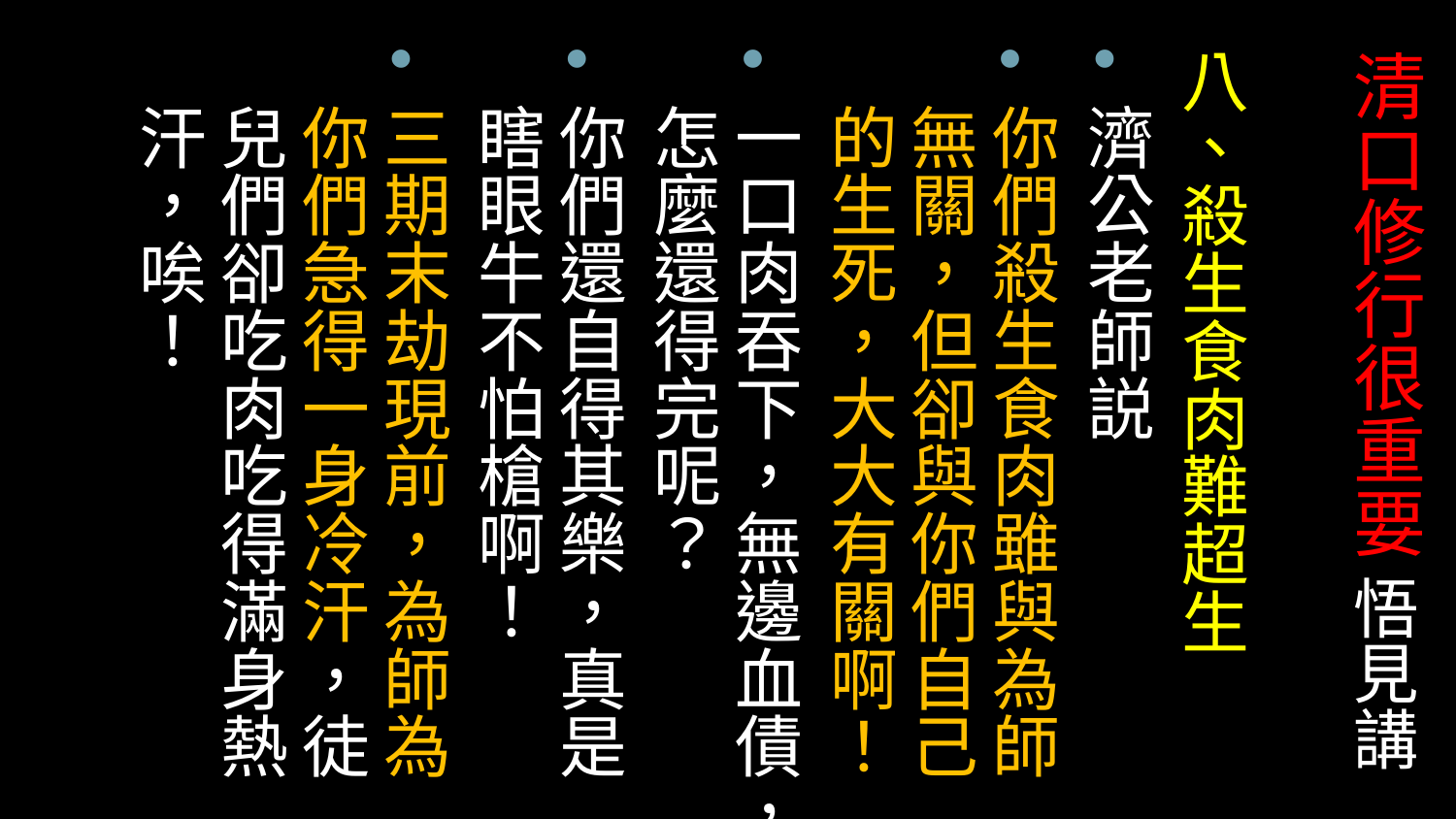

八、殺生食肉難超生
濟公老師説
你們殺生食肉雖與為師無關，但卻與你們自己的生死，大大有關啊！
一口肉吞下，無邊血債，怎麼還得完呢？
你們還自得其樂，真是瞎眼牛不怕槍啊！
三期末劫現前，為師為你們急得一身冷汗，徒兒們卻吃肉吃得滿身熱汗，唉！

# 清口修行很重要 悟見講